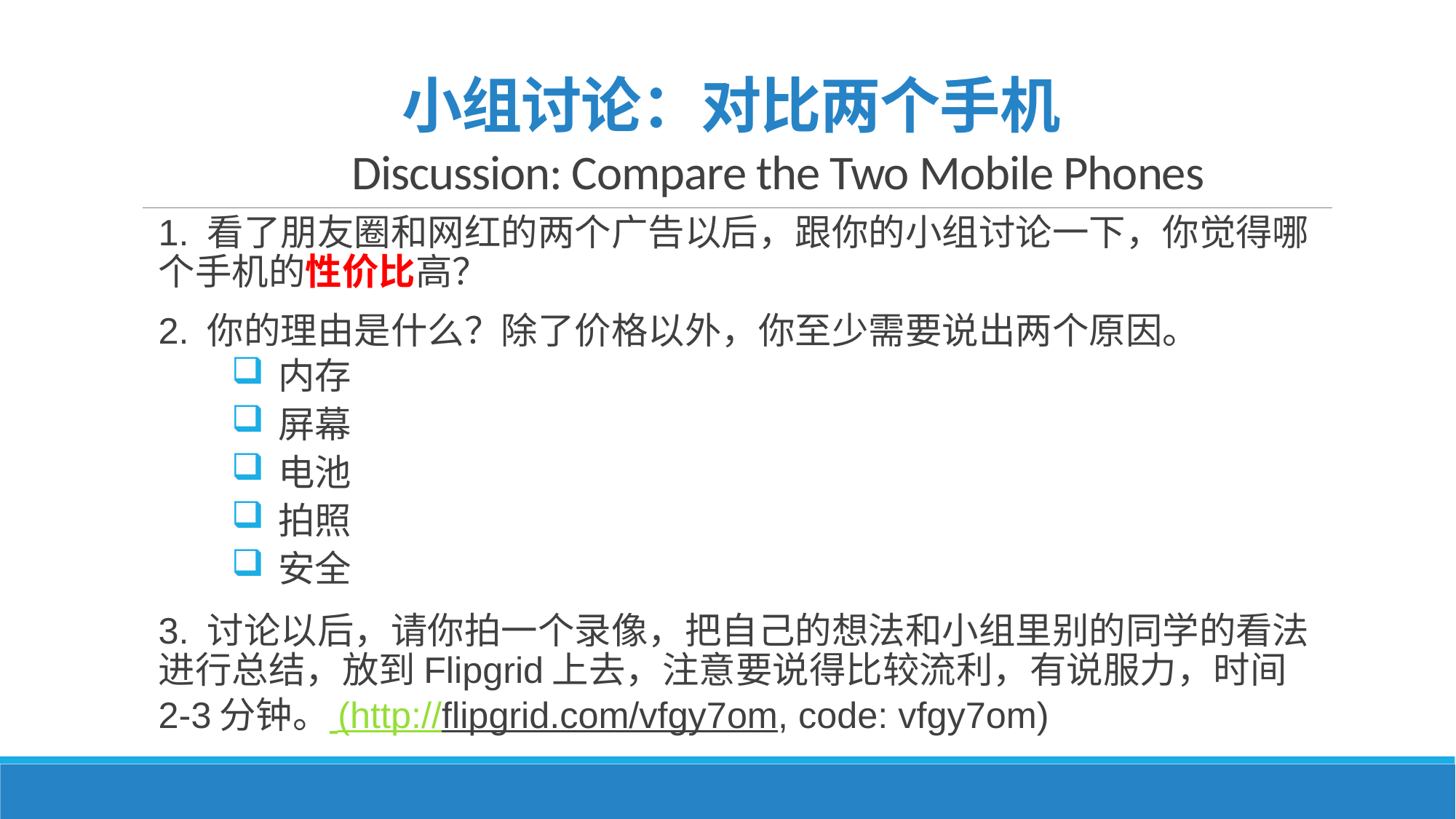

# 小组讨论：对比两个手机 Discussion: Compare the Two Mobile Phones
1. 看了朋友圈和网红的两个广告以后，跟你的小组讨论一下，你觉得哪个手机的性价比高？
2. 你的理由是什么？除了价格以外，你至少需要说出两个原因。
 内存
 屏幕
 电池
 拍照
 安全
3. 讨论以后，请你拍一个录像，把自己的想法和小组里别的同学的看法进行总结，放到Flipgrid上去，注意要说得比较流利，有说服力，时间2-3分钟。 (http://flipgrid.com/vfgy7om, code: vfgy7om)